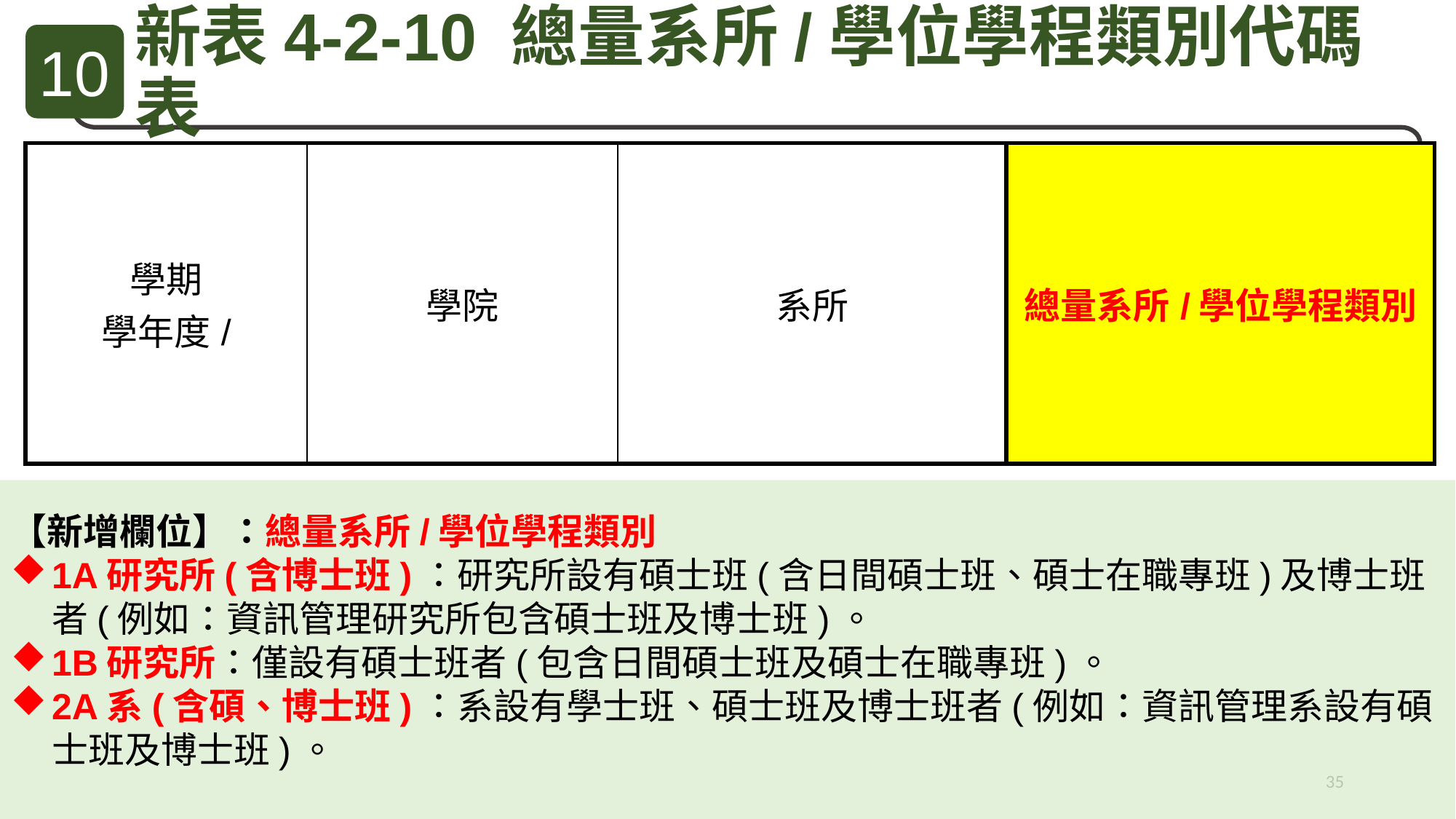

10
新表4-2-10 總量系所/學位學程類別代碼表

| 學期 學年度/ | 學院 | 系所 | 總量系所/學位學程類別 |
| --- | --- | --- | --- |

【新增欄位】：總量系所/學位學程類別
1A研究所(含博士班)：研究所設有碩士班(含日間碩士班、碩士在職專班)及博士班者(例如：資訊管理研究所包含碩士班及博士班)。
1B研究所：僅設有碩士班者(包含日間碩士班及碩士在職專班)。
2A系(含碩、博士班)：系設有學士班、碩士班及博士班者(例如：資訊管理系設有碩士班及博士班)。
35